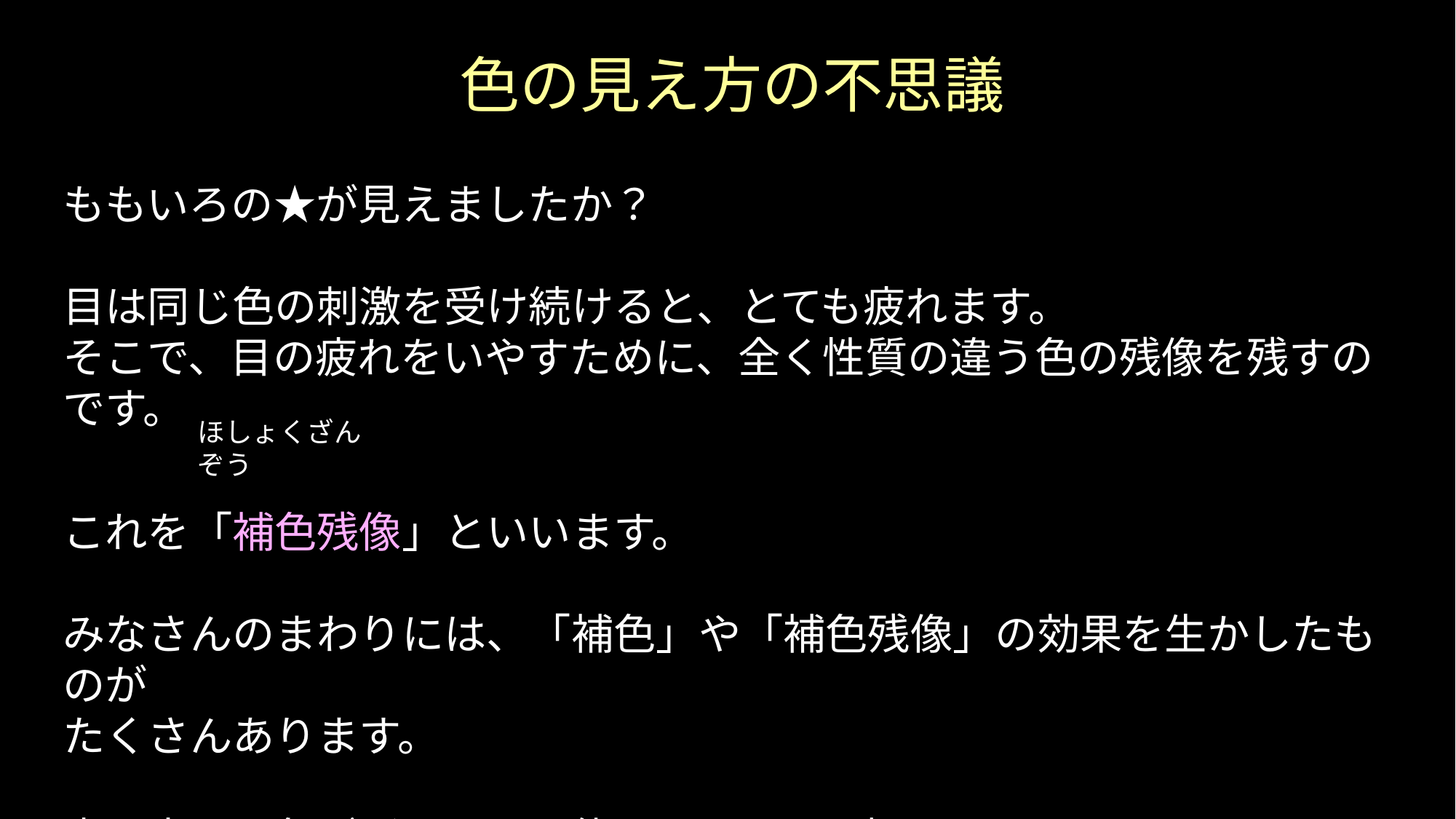

色の見え方の不思議
ももいろの★が見えましたか？

目は同じ色の刺激を受け続けると、とても疲れます。
そこで、目の疲れをいやすために、全く性質の違う色の残像を残すのです。

これを「補色残像」といいます。

みなさんのまわりには、「補色」や「補色残像」の効果を生かしたものが
たくさんあります。

家の中で、色がどのように使われているか探してみましょう。
ほしょくざんぞう